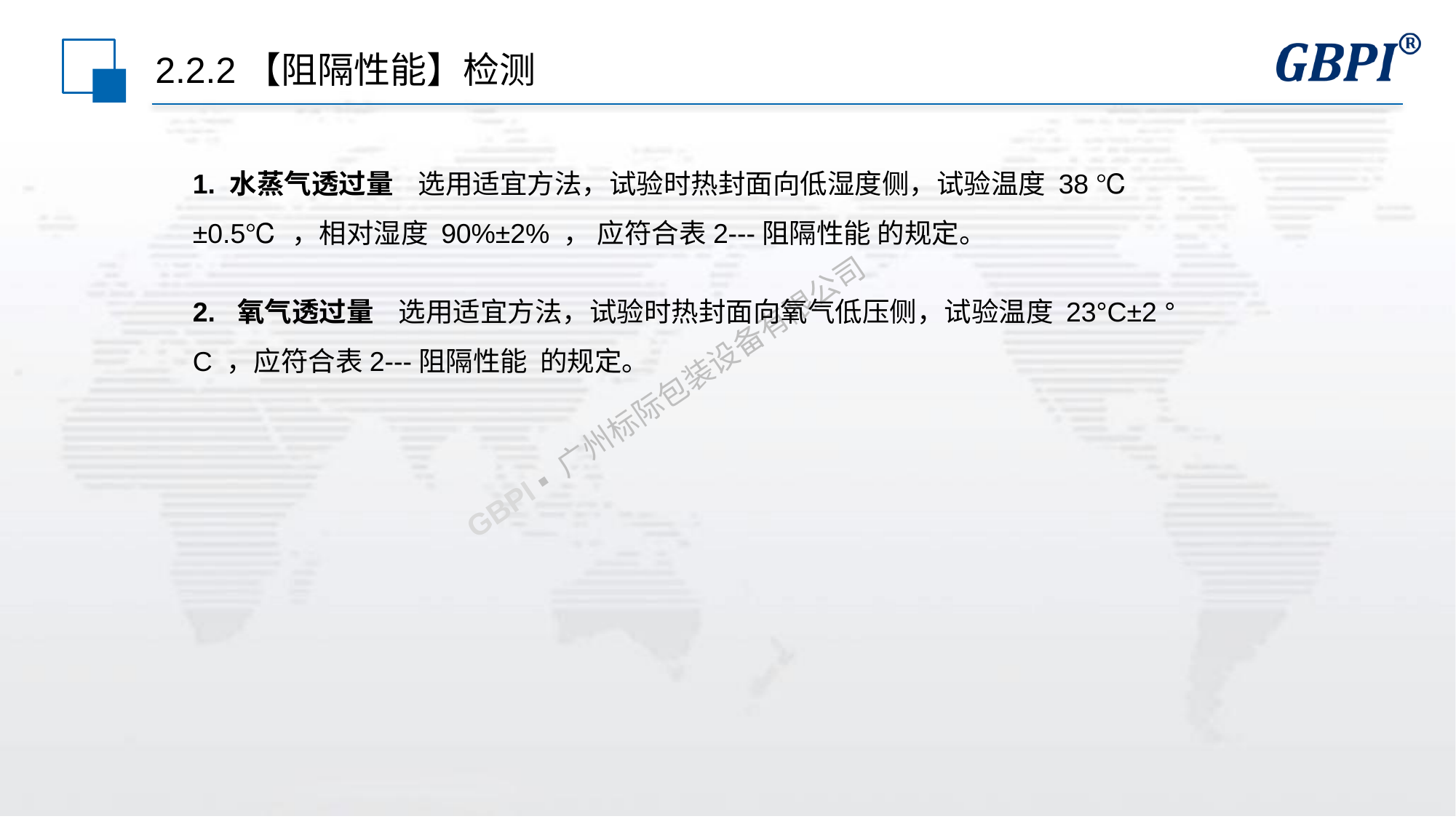

# 2.2.2【阻隔性能】检测
1. 水蒸气透过量    选用适宜方法，试验时热封面向低湿度侧，试验温度 38 ℃±0.5℃ ，相对湿度 90%±2% ， 应符合表2---阻隔性能 的规定。
2.  氧气透过量    选用适宜方法，试验时热封面向氧气低压侧，试验温度 23°C±2 ° C ，应符合表2---阻隔性能  的规定。